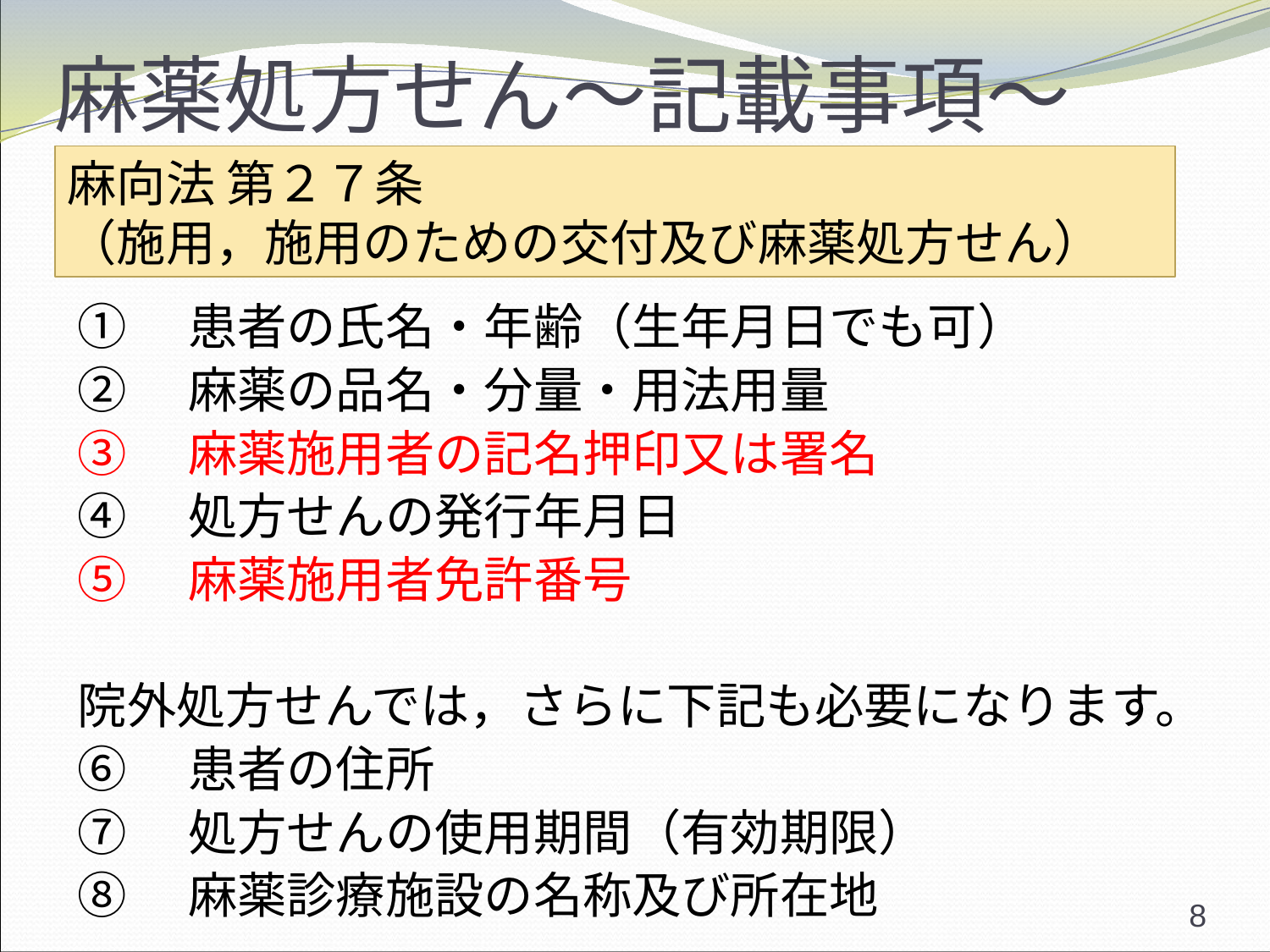

# 麻薬処方せん～記載事項～
麻向法 第２７条
（施用，施用のための交付及び麻薬処方せん）
①　患者の氏名・年齢（生年月日でも可）
②　麻薬の品名・分量・用法用量
③　麻薬施用者の記名押印又は署名
④　処方せんの発行年月日
⑤　麻薬施用者免許番号

院外処方せんでは，さらに下記も必要になります。
⑥　患者の住所
⑦　処方せんの使用期間（有効期限）
⑧　麻薬診療施設の名称及び所在地
8